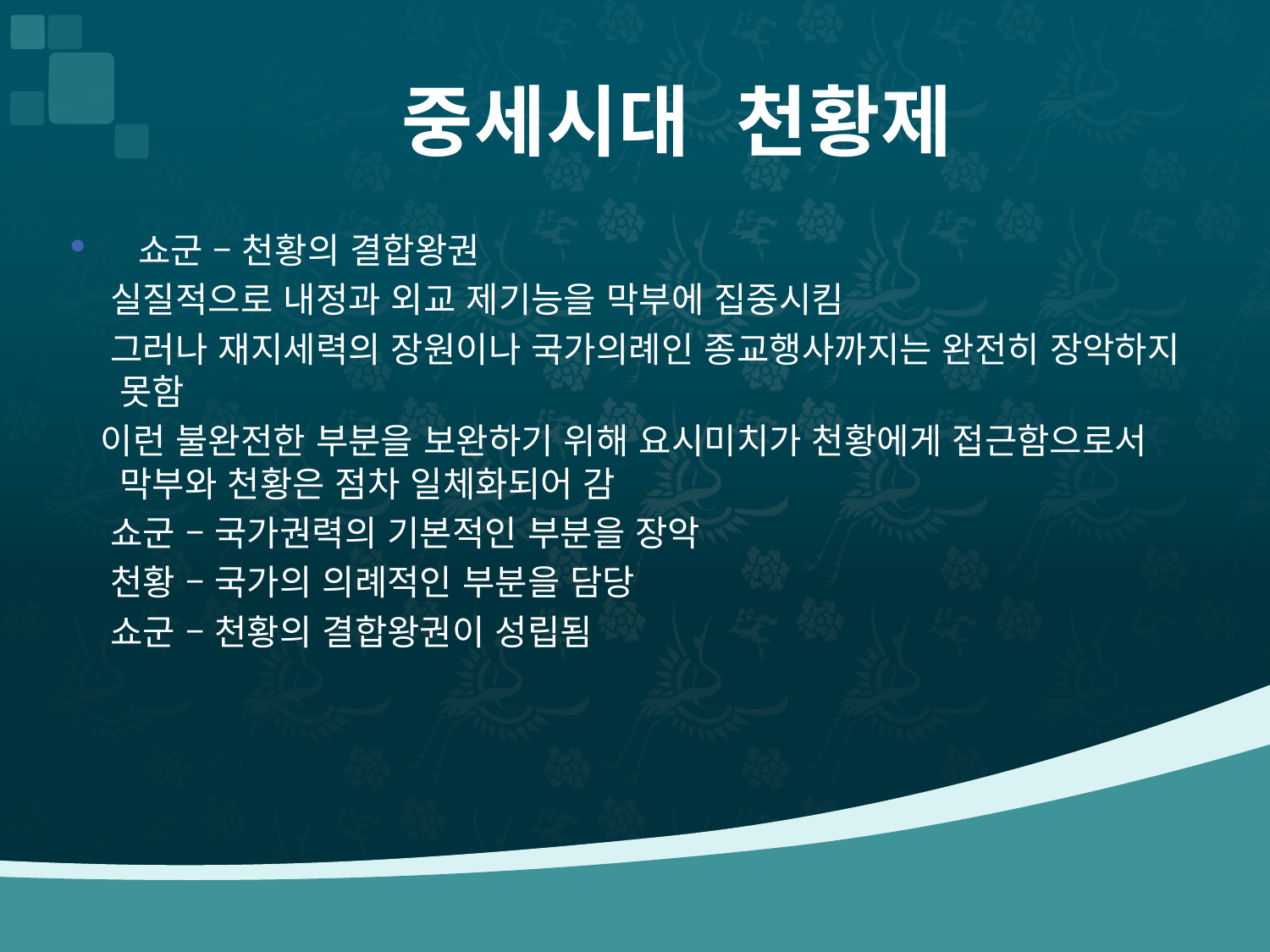

# 중세시대  천황제
 쇼군 – 천황의 결합왕권
   실질적으로 내정과 외교 제기능을 막부에 집중시킴
   그러나 재지세력의 장원이나 국가의례인 종교행사까지는 완전히 장악하지 못함
  이런 불완전한 부분을 보완하기 위해 요시미치가 천황에게 접근함으로서  막부와 천황은 점차 일체화되어 감
   쇼군 – 국가권력의 기본적인 부분을 장악
   천황 – 국가의 의례적인 부분을 담당
   쇼군 – 천황의 결합왕권이 성립됨